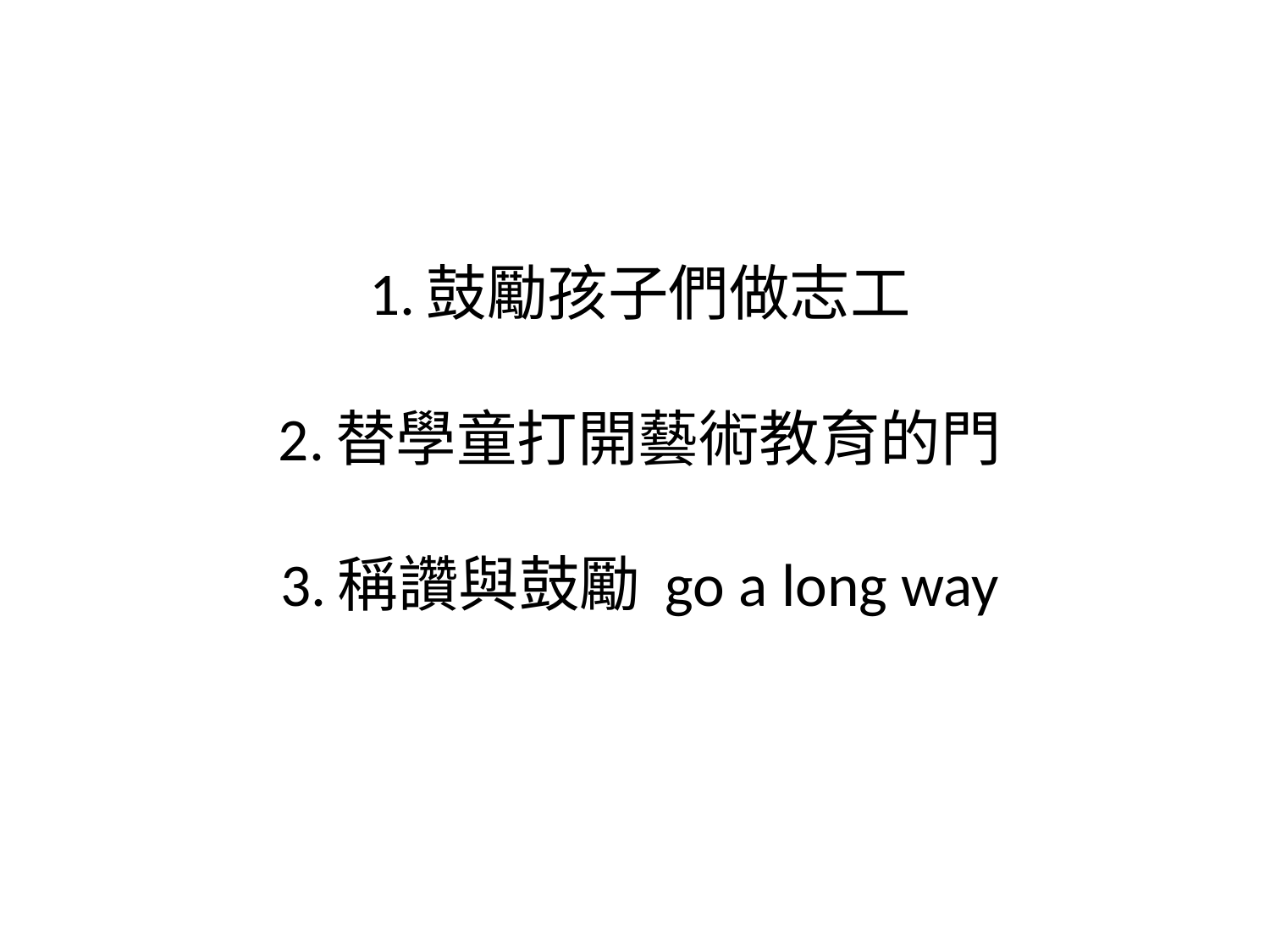

# 1.鼓勵孩子們做志工 2.替學童打開藝術教育的門   3.稱讚與鼓勵 go a long way